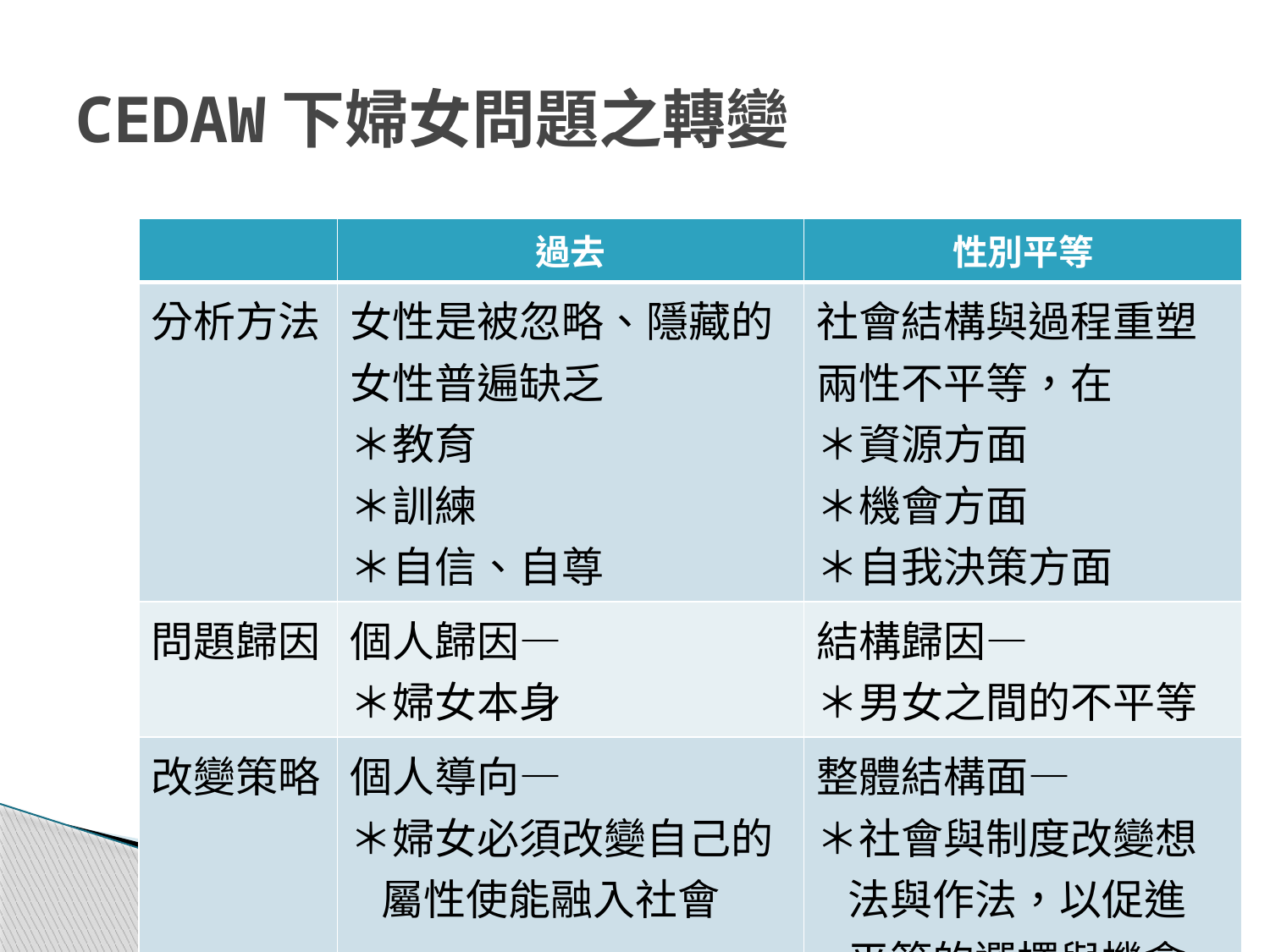

# CEDAW下婦女問題之轉變
|  | 過去 | 性別平等 |
| --- | --- | --- |
| 分析方法 | 女性是被忽略、隱藏的 女性普遍缺乏 ＊教育 ＊訓練 ＊自信、自尊 | 社會結構與過程重塑兩性不平等，在 ＊資源方面 ＊機會方面 ＊自我決策方面 |
| 問題歸因 | 個人歸因— ＊婦女本身 | 結構歸因— ＊男女之間的不平等 |
| 改變策略 | 個人導向— ＊婦女必須改變自己的 屬性使能融入社會 | 整體結構面— ＊社會與制度改變想 法與作法，以促進 平等的選擇與機會 |